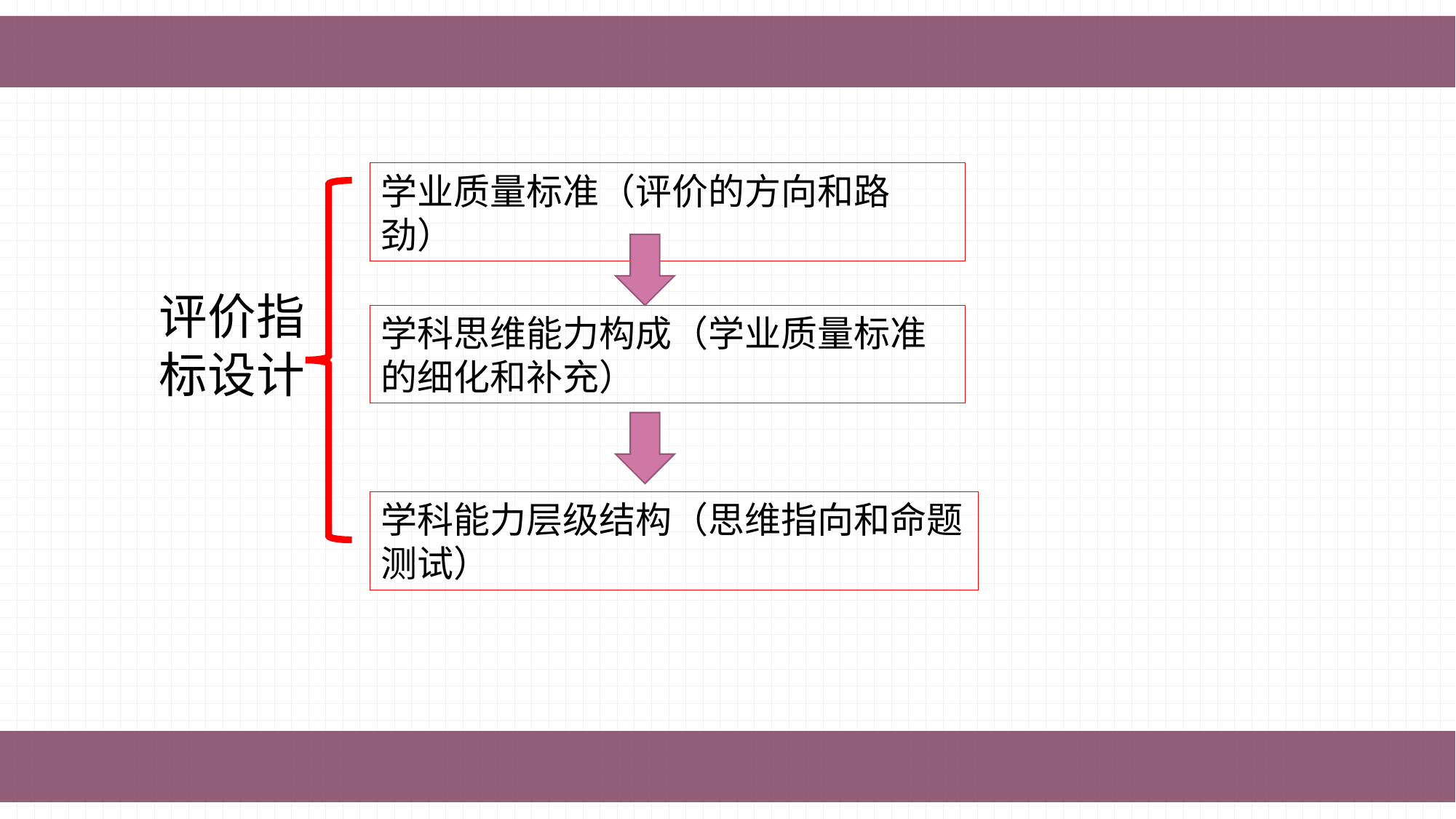

学业质量标准（评价的方向和路劲）

评价指标设计
学科思维能力构成（学业质量标准的细化和补充）

学科能力层级结构（思维指向和命题测试）